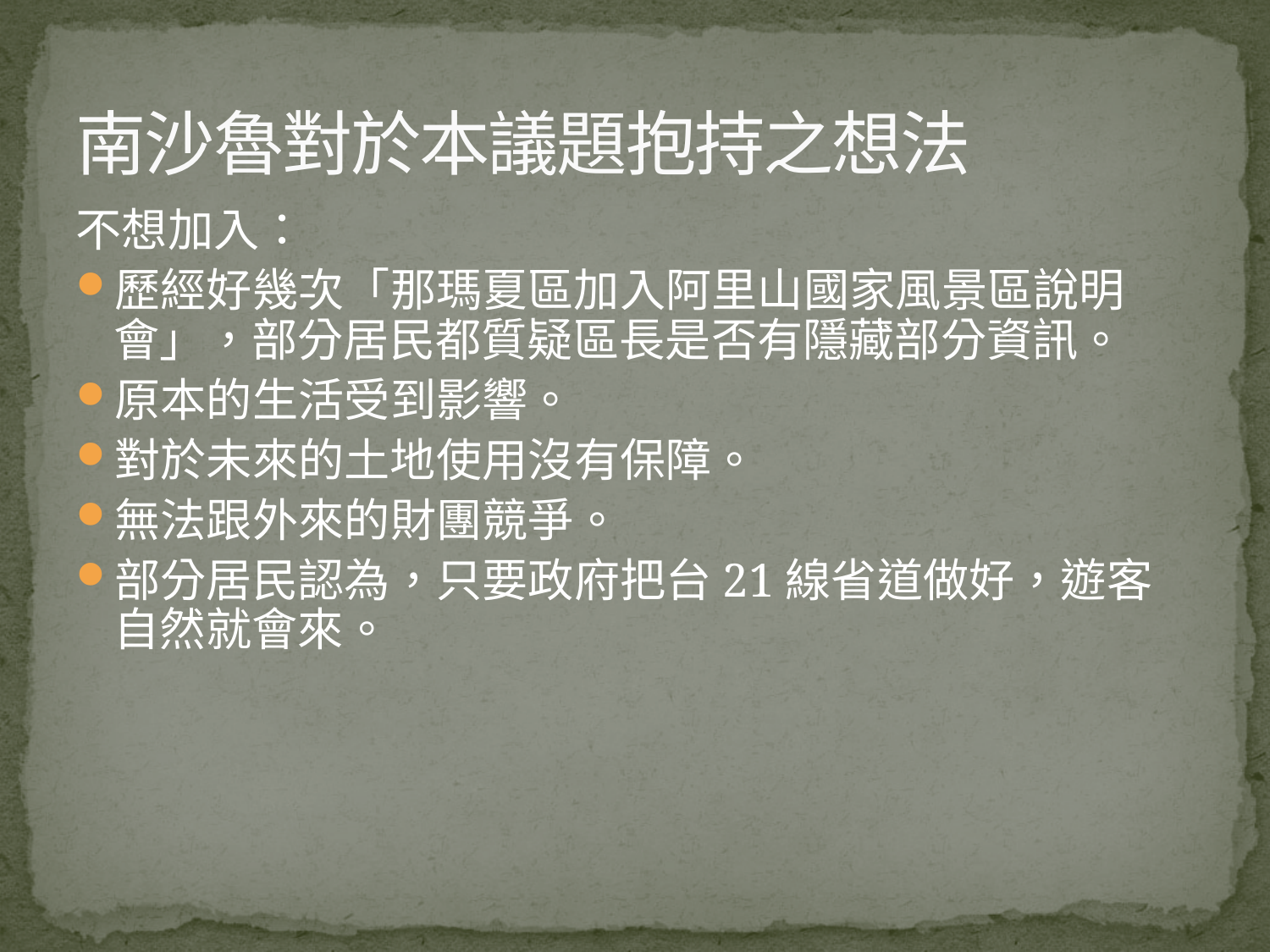

# 南沙魯對於本議題抱持之想法
不想加入：
歷經好幾次「那瑪夏區加入阿里山國家風景區說明會」，部分居民都質疑區長是否有隱藏部分資訊。
原本的生活受到影響。
對於未來的土地使用沒有保障。
無法跟外來的財團競爭。
部分居民認為，只要政府把台21線省道做好，遊客自然就會來。